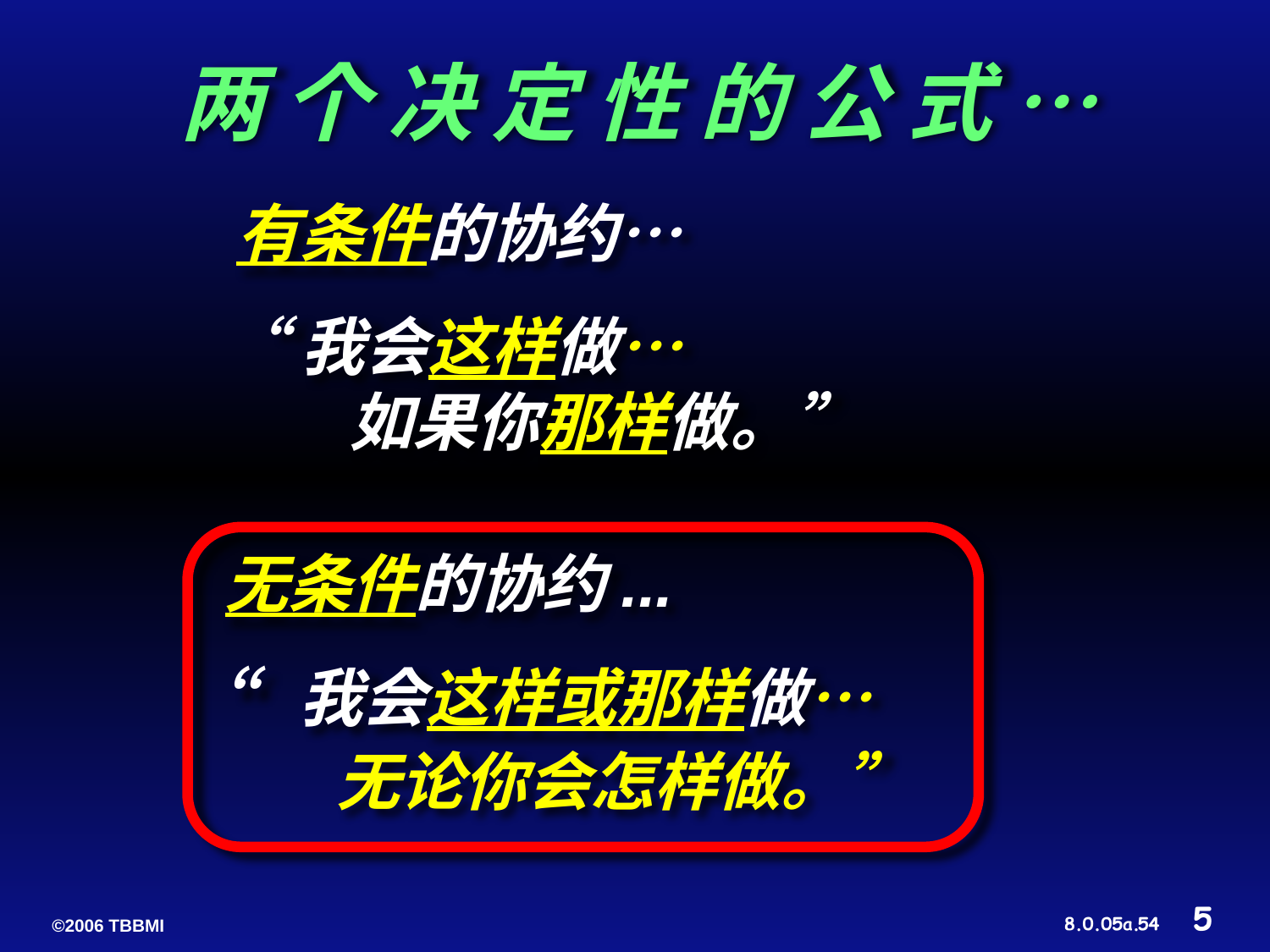

两 个 决 定 性 的 公 式 …
 有条件的协约…
“我会这样做…
	如果你那样做。”

无条件的协约...
“我会这样或那样做…
       无论你会怎样做。”
5
54